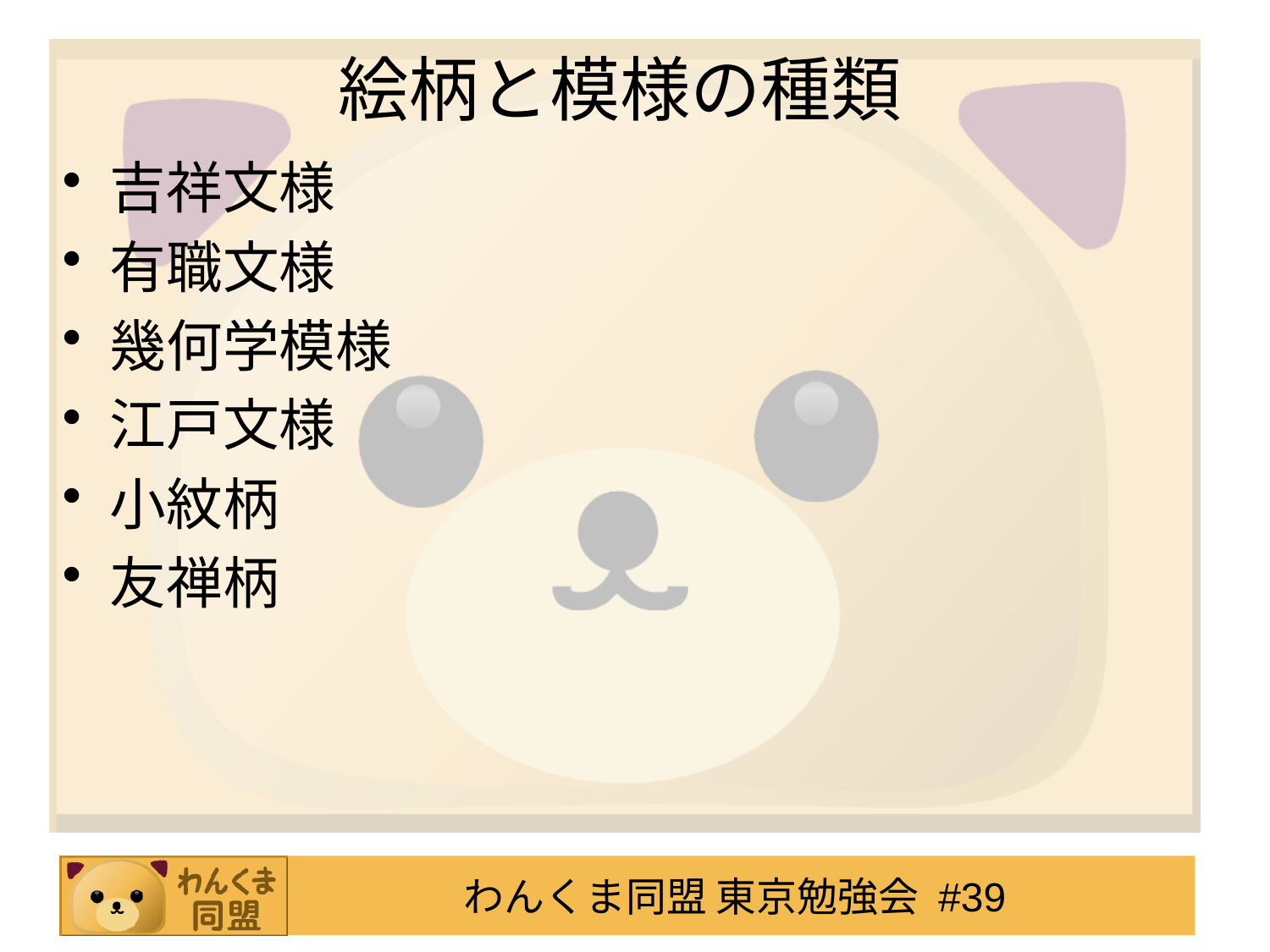

# 絵柄と模様の種類
吉祥文様
有職文様
幾何学模様
江戸文様
小紋柄
友禅柄